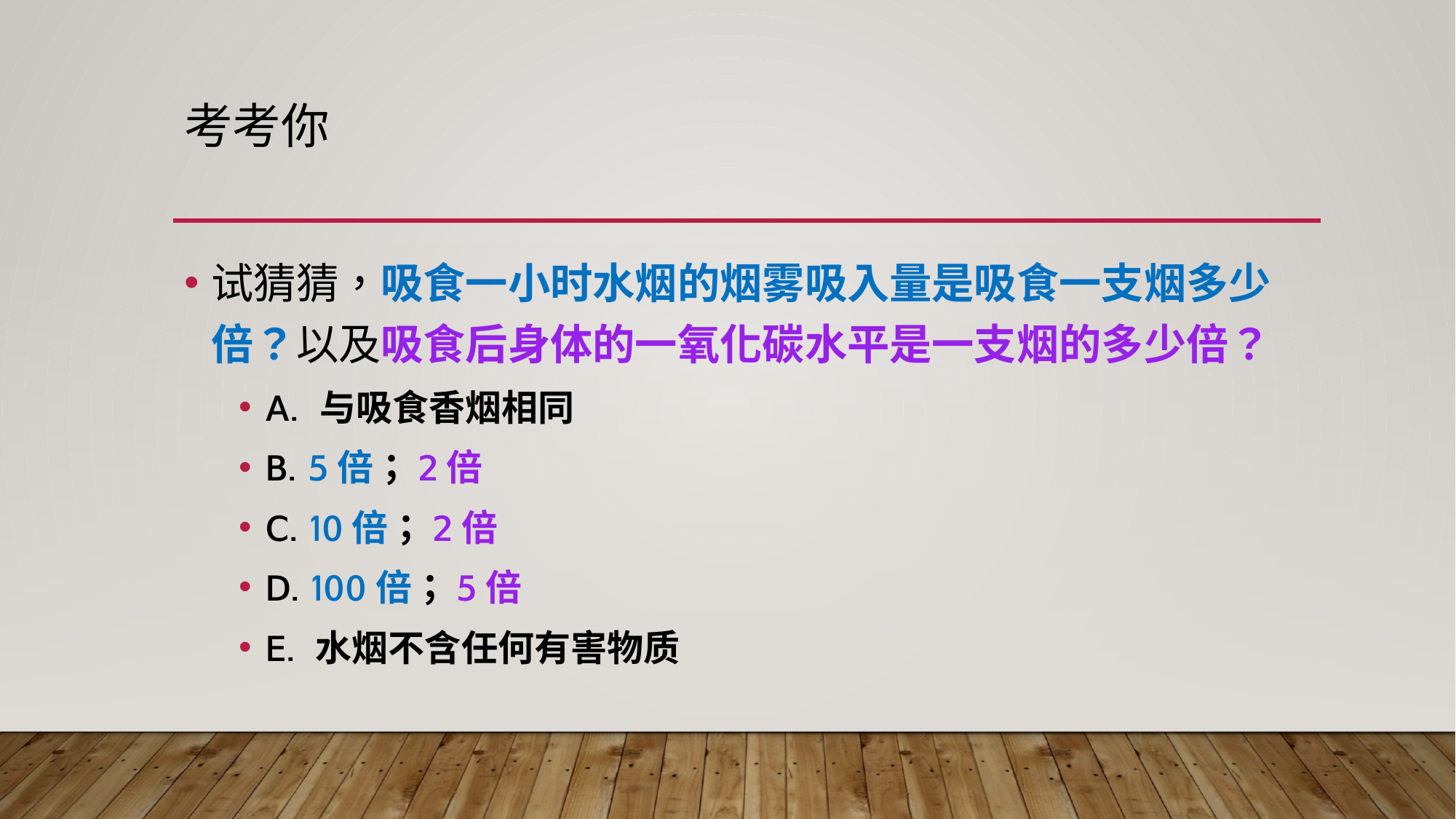

# 考考你
试猜猜，吸食一小时水烟的烟雾吸入量是吸食一支烟多少倍？以及吸食后身体的一氧化碳水平是一支烟的多少倍？
A. 与吸食香烟相同
B. 5倍；2倍
C. 10倍；2倍
D. 100倍；5倍
E. 水烟不含任何有害物质